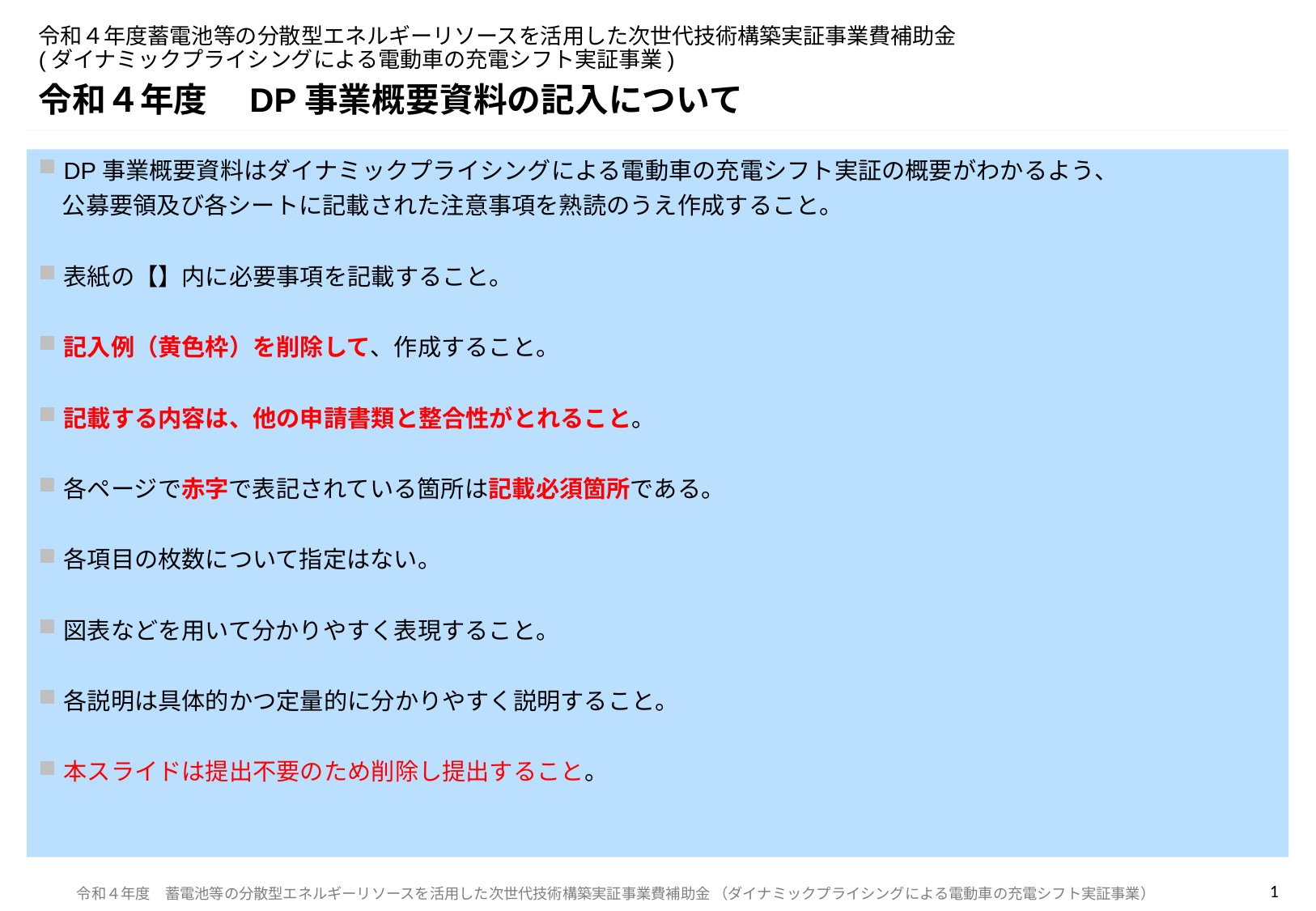

# 令和４年度蓄電池等の分散型エネルギーリソースを活用した次世代技術構築実証事業費補助金 (ダイナミックプライシングによる電動車の充電シフト実証事業)
令和４年度　DP事業概要資料の記入について
DP事業概要資料はダイナミックプライシングによる電動車の充電シフト実証の概要がわかるよう、
　公募要領及び各シートに記載された注意事項を熟読のうえ作成すること。

表紙の【】内に必要事項を記載すること。

記入例（黄色枠）を削除して、作成すること。

記載する内容は、他の申請書類と整合性がとれること。

各ページで赤字で表記されている箇所は記載必須箇所である。

各項目の枚数について指定はない。

図表などを用いて分かりやすく表現すること。

各説明は具体的かつ定量的に分かりやすく説明すること。

本スライドは提出不要のため削除し提出すること。